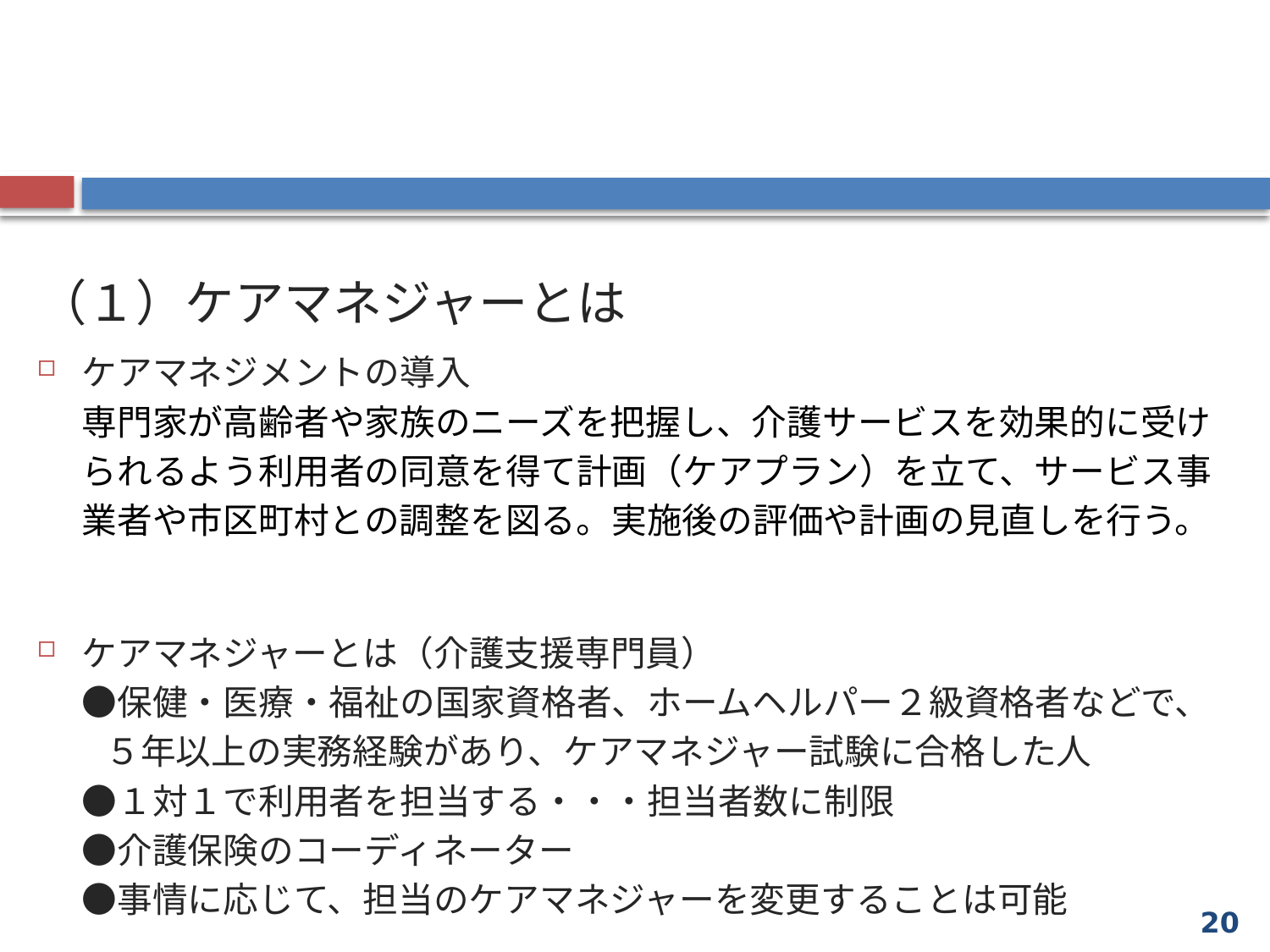

#
（１）ケアマネジャーとは
ケアマネジメントの導入
専門家が高齢者や家族のニーズを把握し、介護サービスを効果的に受けられるよう利用者の同意を得て計画（ケアプラン）を立て、サービス事業者や市区町村との調整を図る。実施後の評価や計画の見直しを行う。
ケアマネジャーとは（介護支援専門員）
●保健・医療・福祉の国家資格者、ホームヘルパー２級資格者などで、
   ５年以上の実務経験があり、ケアマネジャー試験に合格した人
●１対１で利用者を担当する・・・担当者数に制限
●介護保険のコーディネーター
●事情に応じて、担当のケアマネジャーを変更することは可能
20